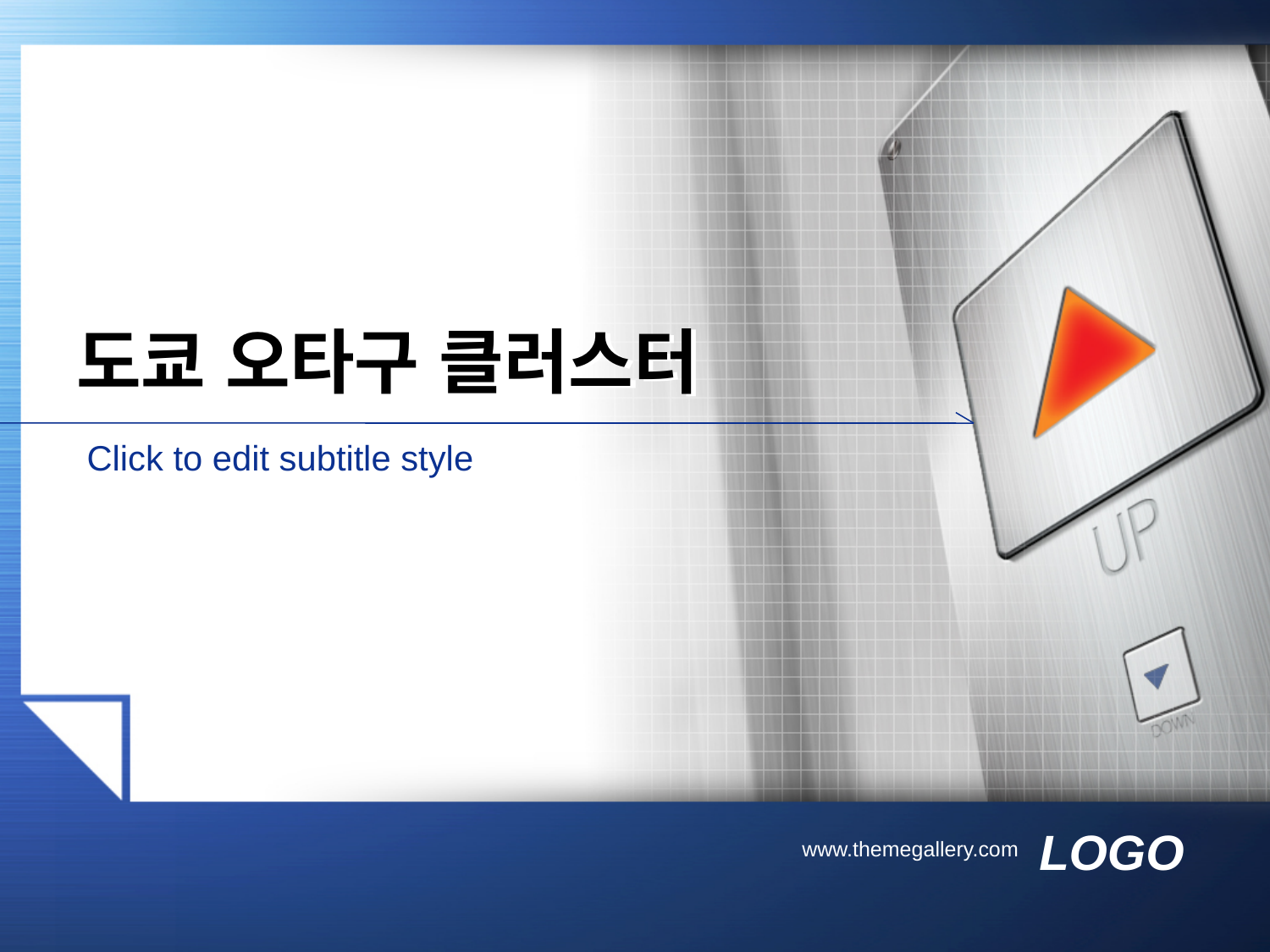

# 도쿄 오타구 클러스터
Click to edit subtitle style